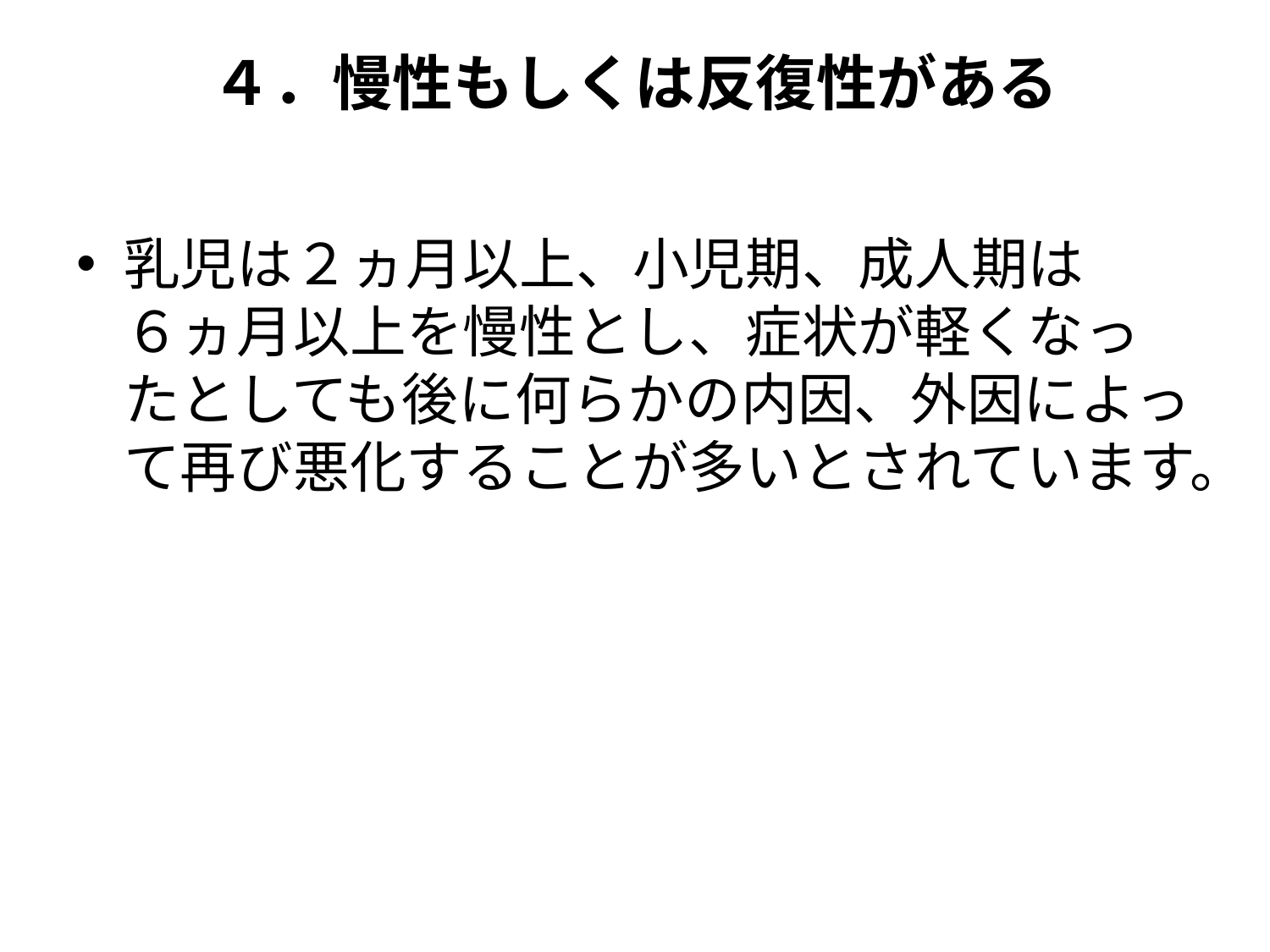

# ４．慢性もしくは反復性がある
乳児は２ヵ月以上、小児期、成人期は６ヵ月以上を慢性とし、症状が軽くなったとしても後に何らかの内因、外因によって再び悪化することが多いとされています。